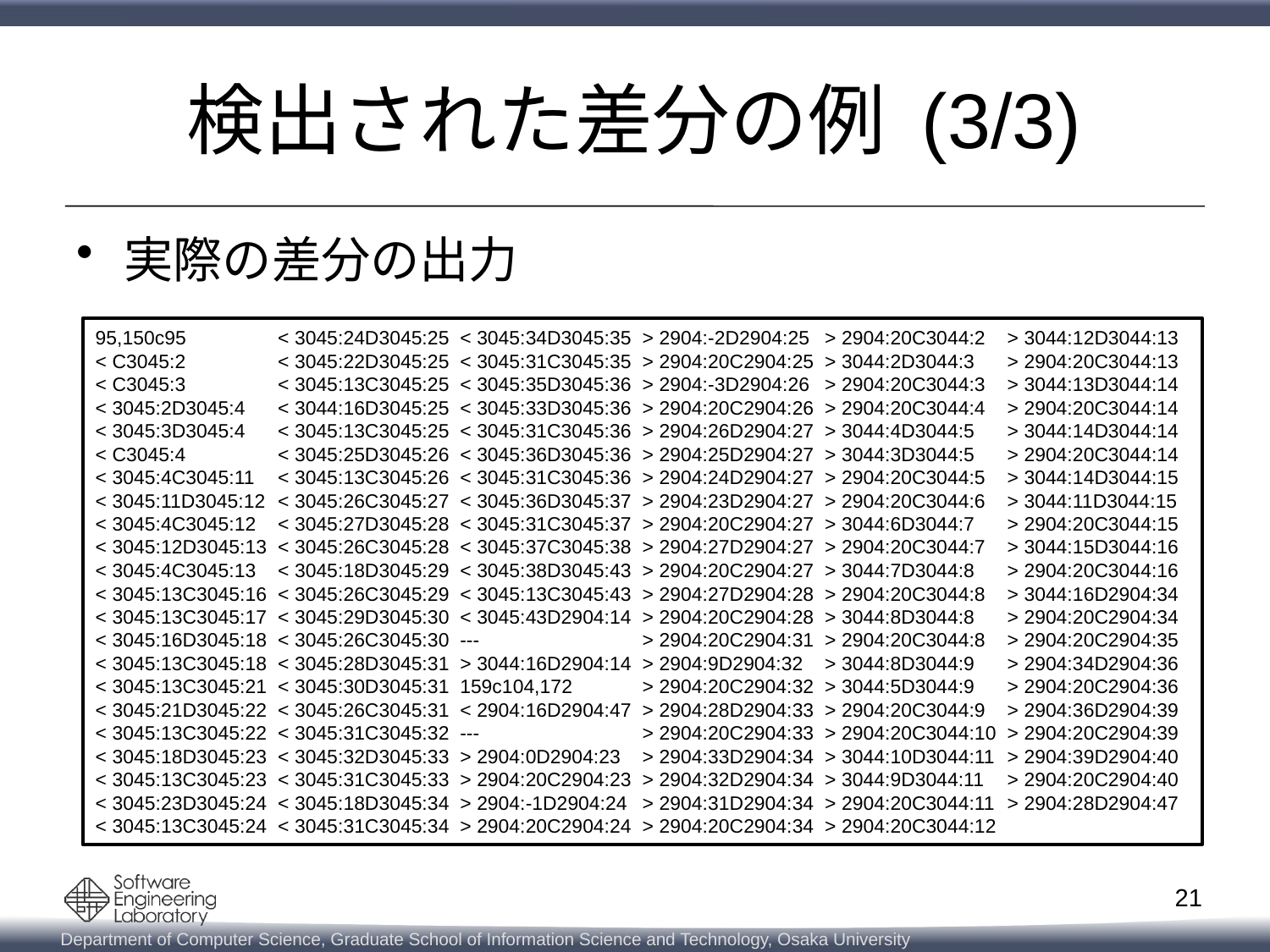

# 検出された差分の例 (3/3)
実際の差分の出力
95,150c95
< C3045:2
< C3045:3
< 3045:2D3045:4
< 3045:3D3045:4
< C3045:4
< 3045:4C3045:11
< 3045:11D3045:12
< 3045:4C3045:12
< 3045:12D3045:13
< 3045:4C3045:13
< 3045:13C3045:16
< 3045:13C3045:17
< 3045:16D3045:18
< 3045:13C3045:18
< 3045:13C3045:21
< 3045:21D3045:22
< 3045:13C3045:22
< 3045:18D3045:23
< 3045:13C3045:23
< 3045:23D3045:24
< 3045:13C3045:24
< 3045:24D3045:25
< 3045:22D3045:25
< 3045:13C3045:25
< 3044:16D3045:25
< 3045:13C3045:25
< 3045:25D3045:26
< 3045:13C3045:26
< 3045:26C3045:27
< 3045:27D3045:28
< 3045:26C3045:28
< 3045:18D3045:29
< 3045:26C3045:29
< 3045:29D3045:30
< 3045:26C3045:30
< 3045:28D3045:31
< 3045:30D3045:31
< 3045:26C3045:31
< 3045:31C3045:32
< 3045:32D3045:33
< 3045:31C3045:33
< 3045:18D3045:34
< 3045:31C3045:34
< 3045:34D3045:35
< 3045:31C3045:35
< 3045:35D3045:36
< 3045:33D3045:36
< 3045:31C3045:36
< 3045:36D3045:36
< 3045:31C3045:36
< 3045:36D3045:37
< 3045:31C3045:37
< 3045:37C3045:38
< 3045:38D3045:43
< 3045:13C3045:43
< 3045:43D2904:14
---
> 3044:16D2904:14
159c104,172
< 2904:16D2904:47
---
> 2904:0D2904:23
> 2904:20C2904:23
> 2904:-1D2904:24
> 2904:20C2904:24
> 2904:-2D2904:25
> 2904:20C2904:25
> 2904:-3D2904:26
> 2904:20C2904:26
> 2904:26D2904:27
> 2904:25D2904:27
> 2904:24D2904:27
> 2904:23D2904:27
> 2904:20C2904:27
> 2904:27D2904:27
> 2904:20C2904:27
> 2904:27D2904:28
> 2904:20C2904:28
> 2904:20C2904:31
> 2904:9D2904:32
> 2904:20C2904:32
> 2904:28D2904:33
> 2904:20C2904:33
> 2904:33D2904:34
> 2904:32D2904:34
> 2904:31D2904:34
> 2904:20C2904:34
> 2904:20C3044:2
> 3044:2D3044:3
> 2904:20C3044:3
> 2904:20C3044:4
> 3044:4D3044:5
> 3044:3D3044:5
> 2904:20C3044:5
> 2904:20C3044:6
> 3044:6D3044:7
> 2904:20C3044:7
> 3044:7D3044:8
> 2904:20C3044:8
> 3044:8D3044:8
> 2904:20C3044:8
> 3044:8D3044:9
> 3044:5D3044:9
> 2904:20C3044:9
> 2904:20C3044:10
> 3044:10D3044:11
> 3044:9D3044:11
> 2904:20C3044:11
> 2904:20C3044:12
> 3044:12D3044:13
> 2904:20C3044:13
> 3044:13D3044:14
> 2904:20C3044:14
> 3044:14D3044:14
> 2904:20C3044:14
> 3044:14D3044:15
> 3044:11D3044:15
> 2904:20C3044:15
> 3044:15D3044:16
> 2904:20C3044:16
> 3044:16D2904:34
> 2904:20C2904:34
> 2904:20C2904:35
> 2904:34D2904:36
> 2904:20C2904:36
> 2904:36D2904:39
> 2904:20C2904:39
> 2904:39D2904:40
> 2904:20C2904:40
> 2904:28D2904:47

21